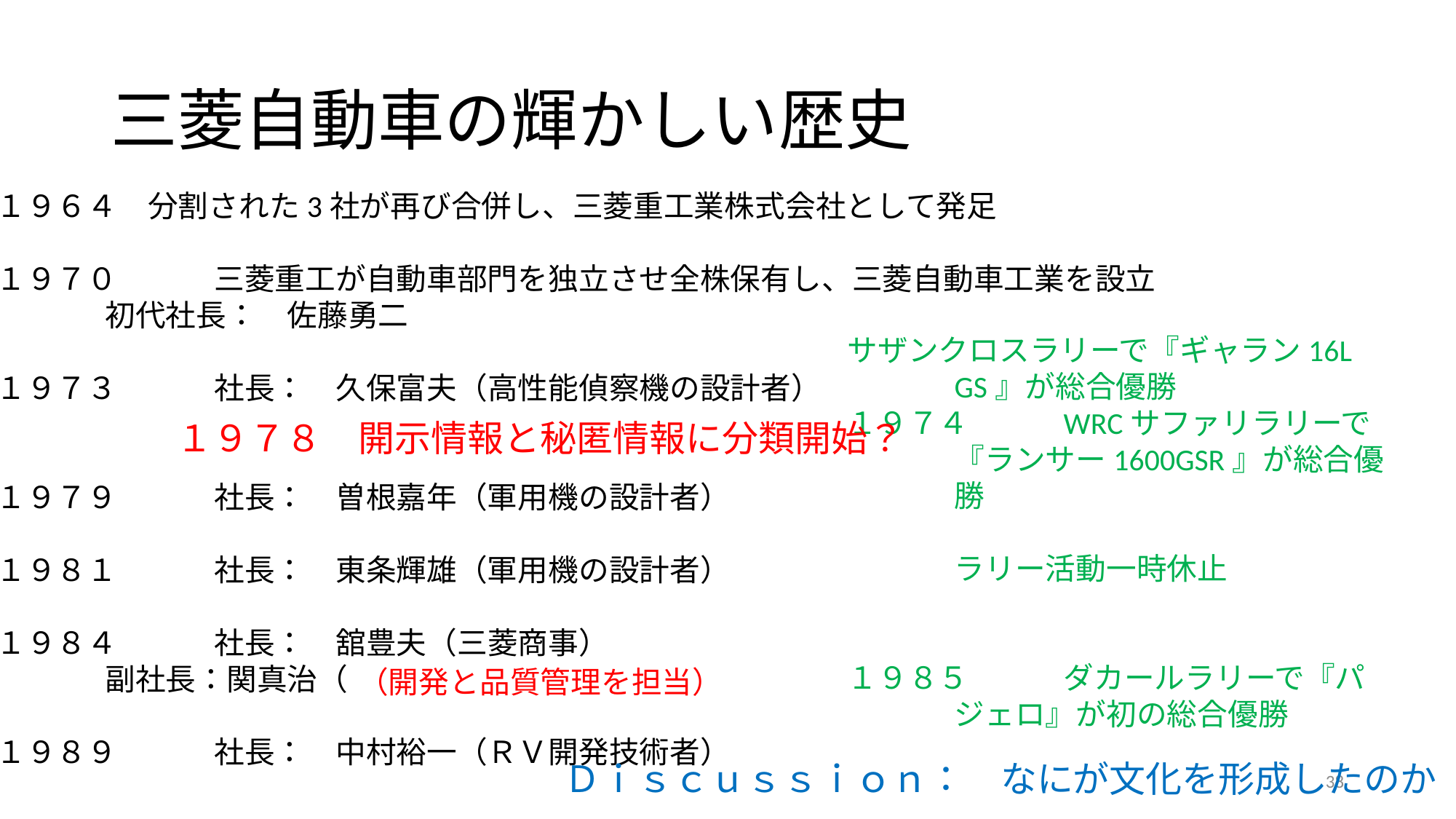

# 三菱自動車の輝かしい歴史
１９６４　分割された3社が再び合併し、三菱重工業株式会社として発足

１９７０	三菱重工が自動車部門を独立させ全株保有し、三菱自動車工業を設立
	初代社長：　佐藤勇二

１９７３	社長：　久保富夫（高性能偵察機の設計者）

１９７９	社長：　曽根嘉年（軍用機の設計者）

１９８１	社長：　東条輝雄（軍用機の設計者）

１９８４	社長：　舘豊夫（三菱商事）
	副社長：関真治（開発と品質管理を担当）

１９８９	社長：　中村裕一（ＲＶ開発技術者）

サザンクロスラリーで『ギャラン16L GS』が総合優勝
１９７４	WRCサファリラリーで『ランサー1600GSR』が総合優勝

	ラリー活動一時休止

１９８５	ダカールラリーで『パジェロ』が初の総合優勝

１９７８　開示情報と秘匿情報に分類開始？
（開発と品質管理を担当）
Ｄｉｓｃｕｓｓｉｏｎ：　なにが文化を形成したのか
38